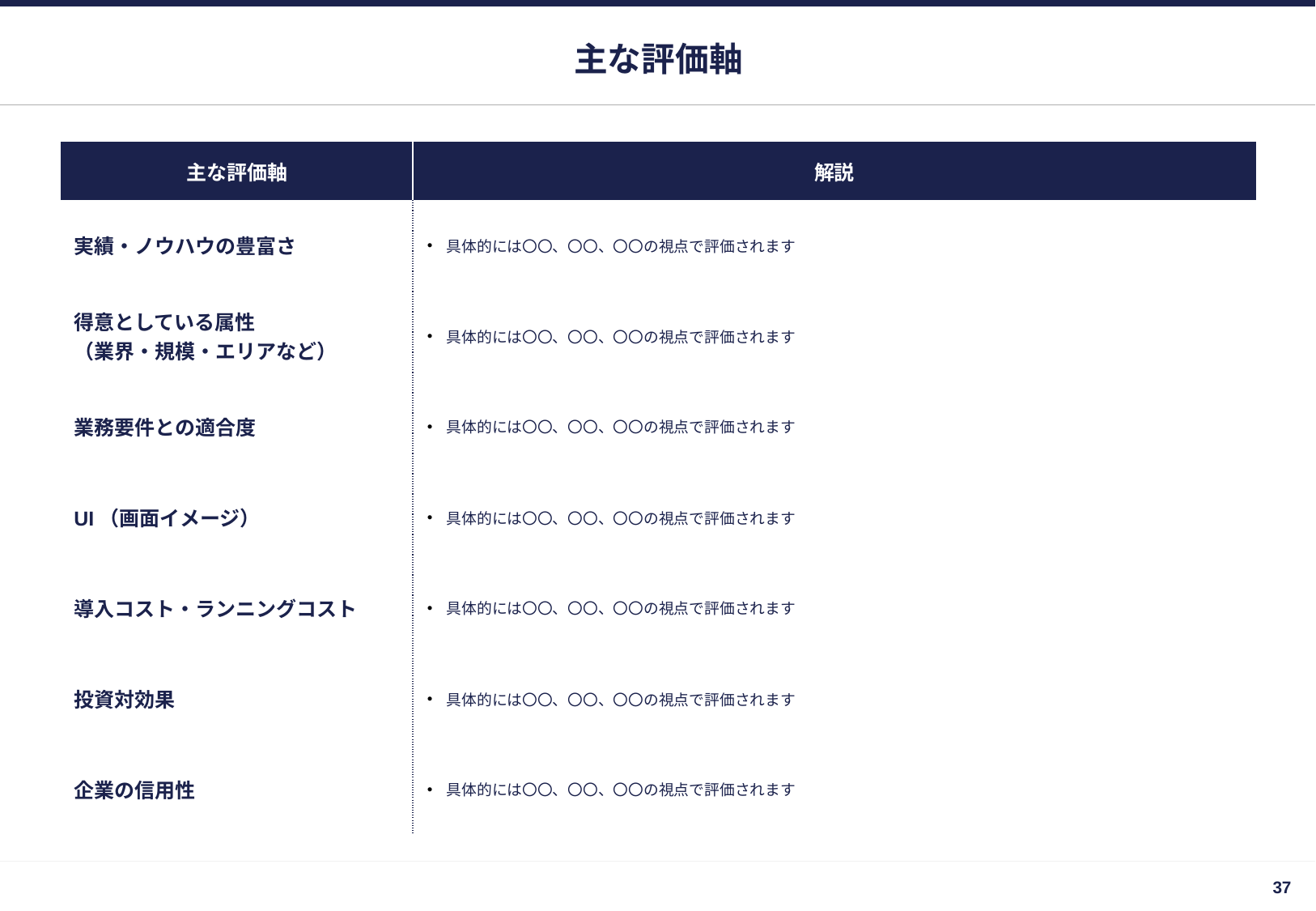

# 主な評価軸
| 主な評価軸 | 解説 |
| --- | --- |
| 実績・ノウハウの豊富さ | 具体的には〇〇、〇〇、〇〇の視点で評価されます |
| 得意としている属性 （業界・規模・エリアなど） | 具体的には〇〇、〇〇、〇〇の視点で評価されます |
| 業務要件との適合度 | 具体的には〇〇、〇〇、〇〇の視点で評価されます |
| UI（画面イメージ） | 具体的には〇〇、〇〇、〇〇の視点で評価されます |
| 導入コスト・ランニングコスト | 具体的には〇〇、〇〇、〇〇の視点で評価されます |
| 投資対効果 | 具体的には〇〇、〇〇、〇〇の視点で評価されます |
| 企業の信用性 | 具体的には〇〇、〇〇、〇〇の視点で評価されます |
37